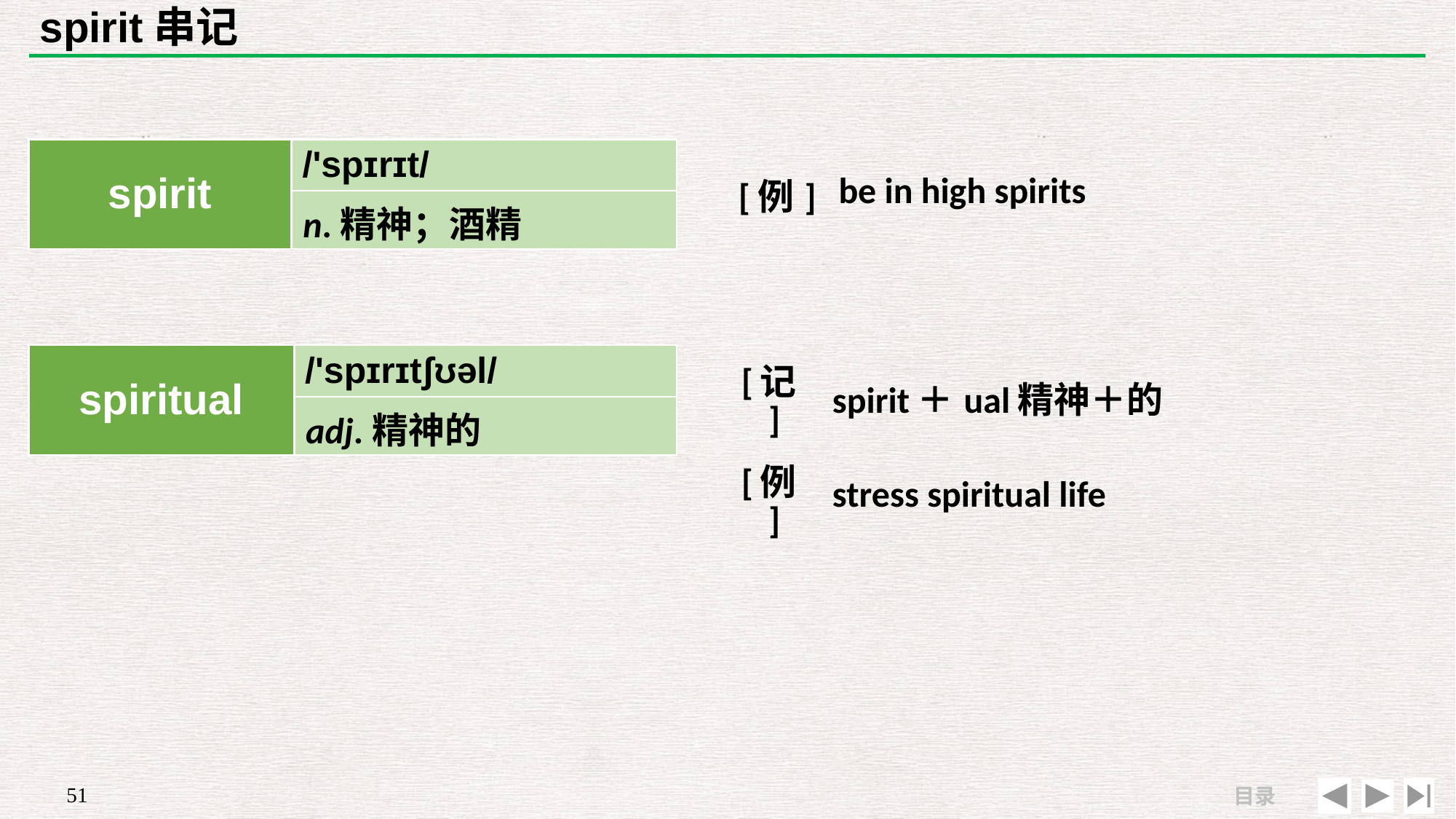

# spirit串记

|  |  |
| --- | --- |
| [例] | be in high spirits |
| spirit | /'spɪrɪt/ |
| --- | --- |
|  |  |
n.精神；酒精
| spiritual | /'spɪrɪtʃʊəl/ |
| --- | --- |
|  |  |
| [记] | spirit＋ual精神＋的 |
| --- | --- |
| [例] | stress spiritual life |
adj.精神的